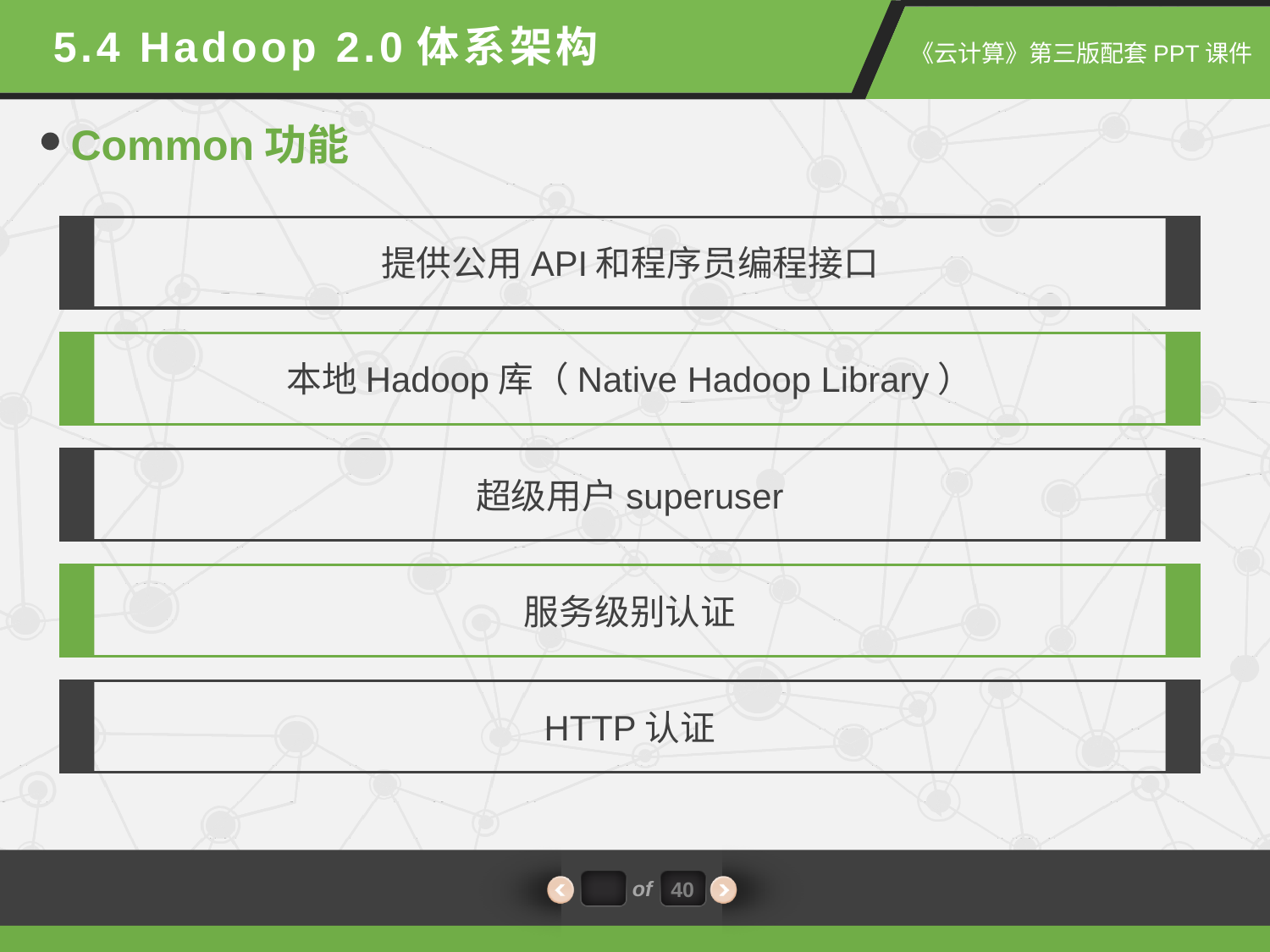

5.4 Hadoop 2.0体系架构
Common功能

提供公用API和程序员编程接口

本地Hadoop库（Native Hadoop Library）

超级用户superuser

服务级别认证

HTTP认证

7